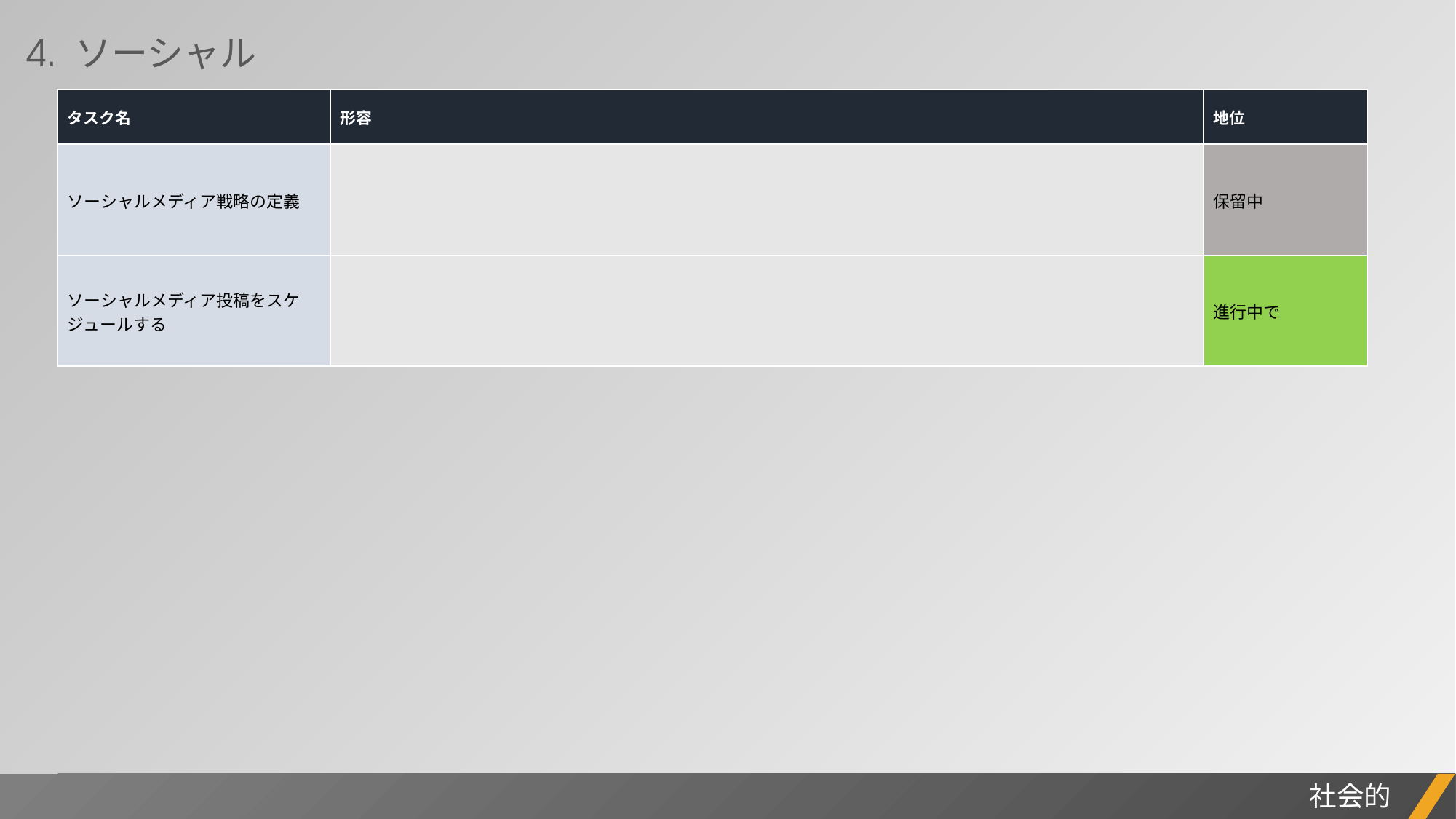

4. ソーシャル
| タスク名 | 形容 | 地位 |
| --- | --- | --- |
| ソーシャルメディア戦略の定義 |  | 保留中 |
| ソーシャルメディア投稿をスケジュールする |  | 進行中で |
プロジェクトレポート
社会的